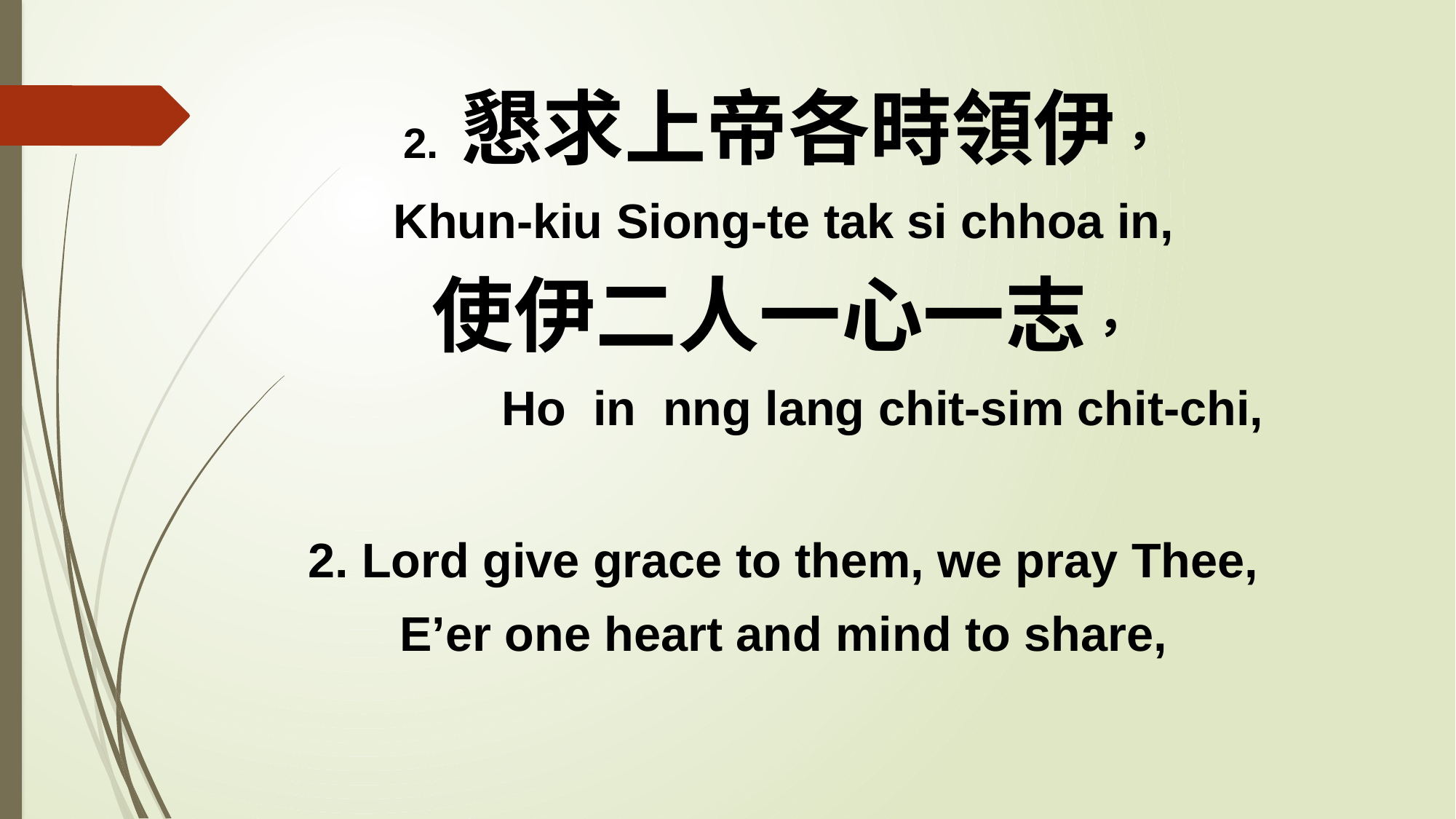

2. 懇求上帝各時領伊，
Khun-kiu Siong-te tak si chhoa in,
使伊二人一心一志，
                    Ho  in  nng lang chit-sim chit-chi,

2. Lord give grace to them, we pray Thee,
E’er one heart and mind to share,